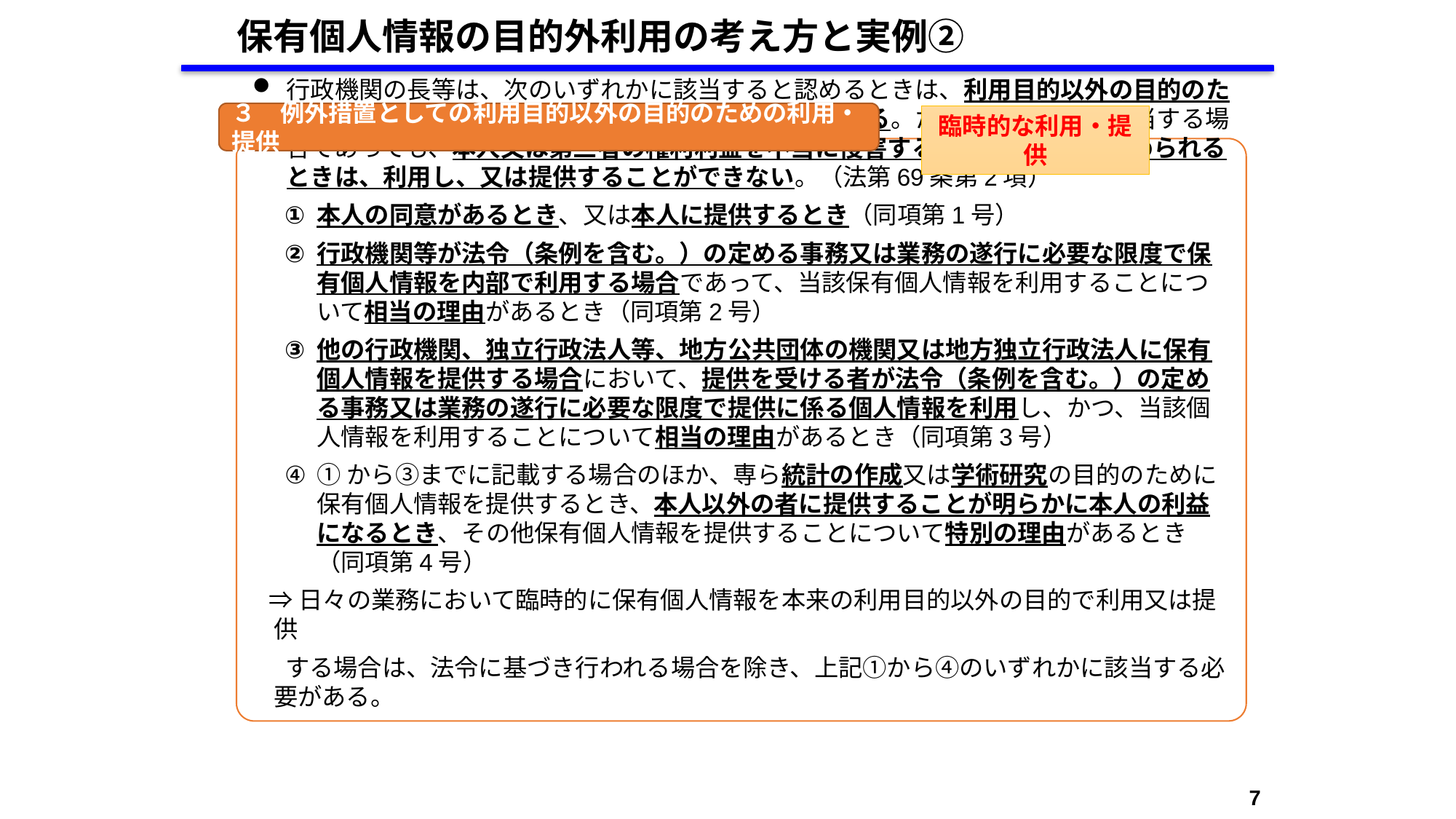

保有個人情報の目的外利用の考え方と実例②

３　例外措置としての利用目的以外の目的のための利用・提供
臨時的な利用・提供
行政機関の長等は、次のいずれかに該当すると認めるときは、利用目的以外の目的のために保有個人情報を利用し、又は提供することができる。ただし、これらに該当する場合であっても、本人又は第三者の権利利益を不当に侵害するおそれがあると認められるときは、利用し、又は提供することができない。（法第69条第2項）
本人の同意があるとき、又は本人に提供するとき（同項第1号）
行政機関等が法令（条例を含む。）の定める事務又は業務の遂行に必要な限度で保有個人情報を内部で利用する場合であって、当該保有個人情報を利用することについて相当の理由があるとき（同項第2号）
他の行政機関、独立行政法人等、地方公共団体の機関又は地方独立行政法人に保有個人情報を提供する場合において、提供を受ける者が法令（条例を含む。）の定める事務又は業務の遂行に必要な限度で提供に係る個人情報を利用し、かつ、当該個人情報を利用することについて相当の理由があるとき（同項第3号）
①から③までに記載する場合のほか、専ら統計の作成又は学術研究の目的のために保有個人情報を提供するとき、本人以外の者に提供することが明らかに本人の利益になるとき、その他保有個人情報を提供することについて特別の理由があるとき（同項第4号）
   ⇒日々の業務において臨時的に保有個人情報を本来の利用目的以外の目的で利用又は提供
     する場合は、法令に基づき行われる場合を除き、上記①から④のいずれかに該当する必要がある。
7